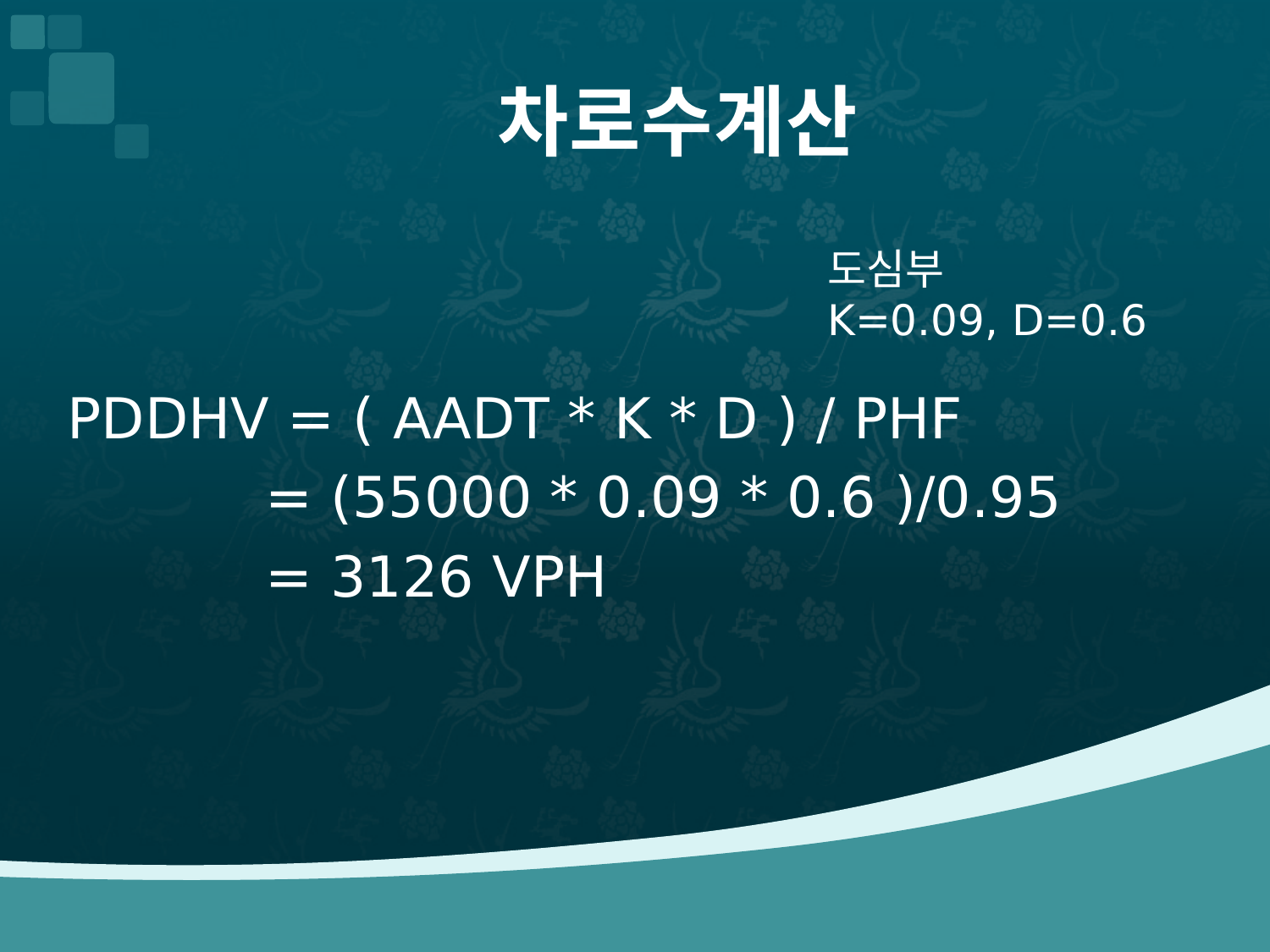

# 차로수계산
도심부
K=0.09, D=0.6
PDDHV = ( AADT * K * D ) / PHF
           = (55000 * 0.09 * 0.6 )/0.95
           = 3126 VPH